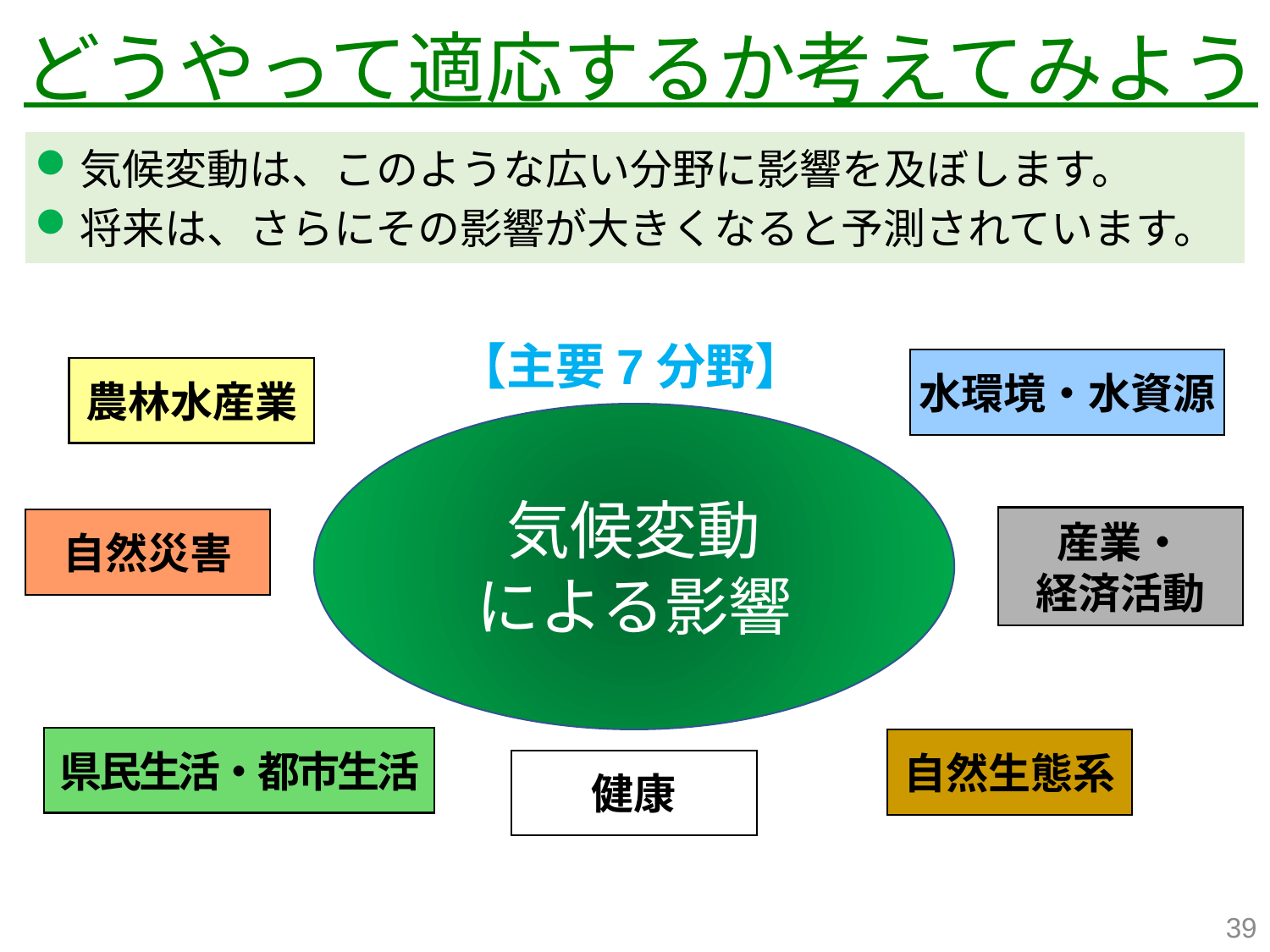

どうやって適応するか考えてみよう
気候変動は、このような広い分野に影響を及ぼします。
将来は、さらにその影響が大きくなると予測されています。
【主要7分野】
水環境・水資源
農林水産業
気候変動
による影響
産業・
経済活動
自然災害
県民生活・都市生活
自然生態系
健康
39